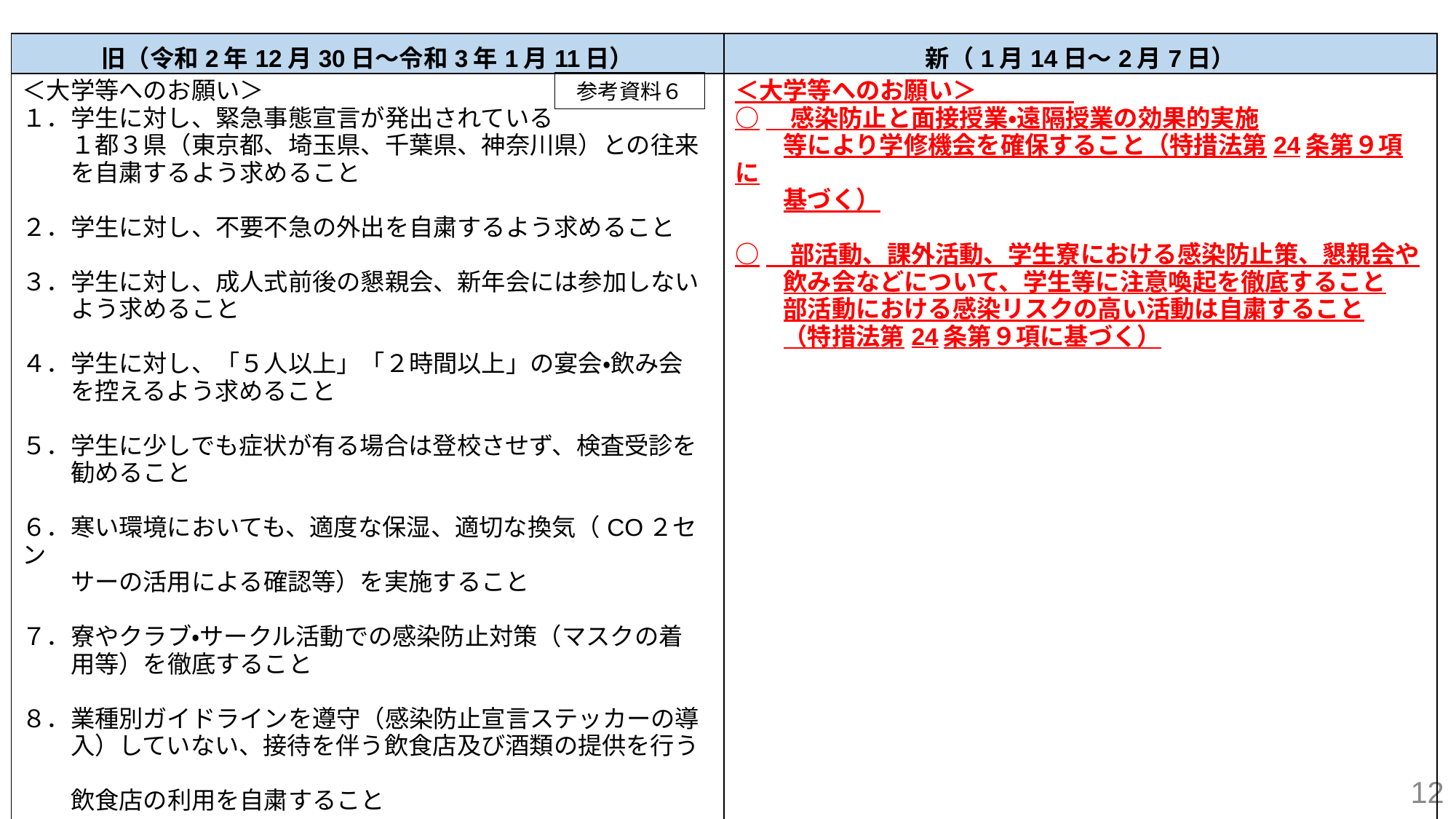

| 旧（令和2年12月30日～令和3年1月11日） | 新（1月14日～2月7日） |
| --- | --- |
| ＜大学等へのお願い＞　 １．学生に対し、緊急事態宣言が発出されている 　　１都３県（東京都、埼玉県、千葉県、神奈川県）との往来 　　を自粛するよう求めること 　　　 ２．学生に対し、不要不急の外出を自粛するよう求めること ３．学生に対し、成人式前後の懇親会、新年会には参加しない 　　よう求めること ４．学生に対し、「５人以上」「２時間以上」の宴会・飲み会 　　を控えるよう求めること ５．学生に少しでも症状が有る場合は登校させず、検査受診を 　　勧めること ６．寒い環境においても、適度な保湿、適切な換気（CO２セン 　　サーの活用による確認等）を実施すること ７．寮やクラブ・サークル活動での感染防止対策（マスクの着 　　用等）を徹底すること ８．業種別ガイドラインを遵守（感染防止宣言ステッカーの導 　　入）していない、接待を伴う飲食店及び酒類の提供を行う　　 　　飲食店の利用を自粛すること | ＜大学等へのお願い＞　　　　 ○　感染防止と面接授業・遠隔授業の効果的実施 　　等により学修機会を確保すること（特措法第24条第９項に 　　基づく） ○　部活動、課外活動、学生寮における感染防止策、懇親会や 　　飲み会などについて、学生等に注意喚起を徹底すること 　　部活動における感染リスクの高い活動は自粛すること 　　（特措法第24条第９項に基づく） |

参考資料６

12